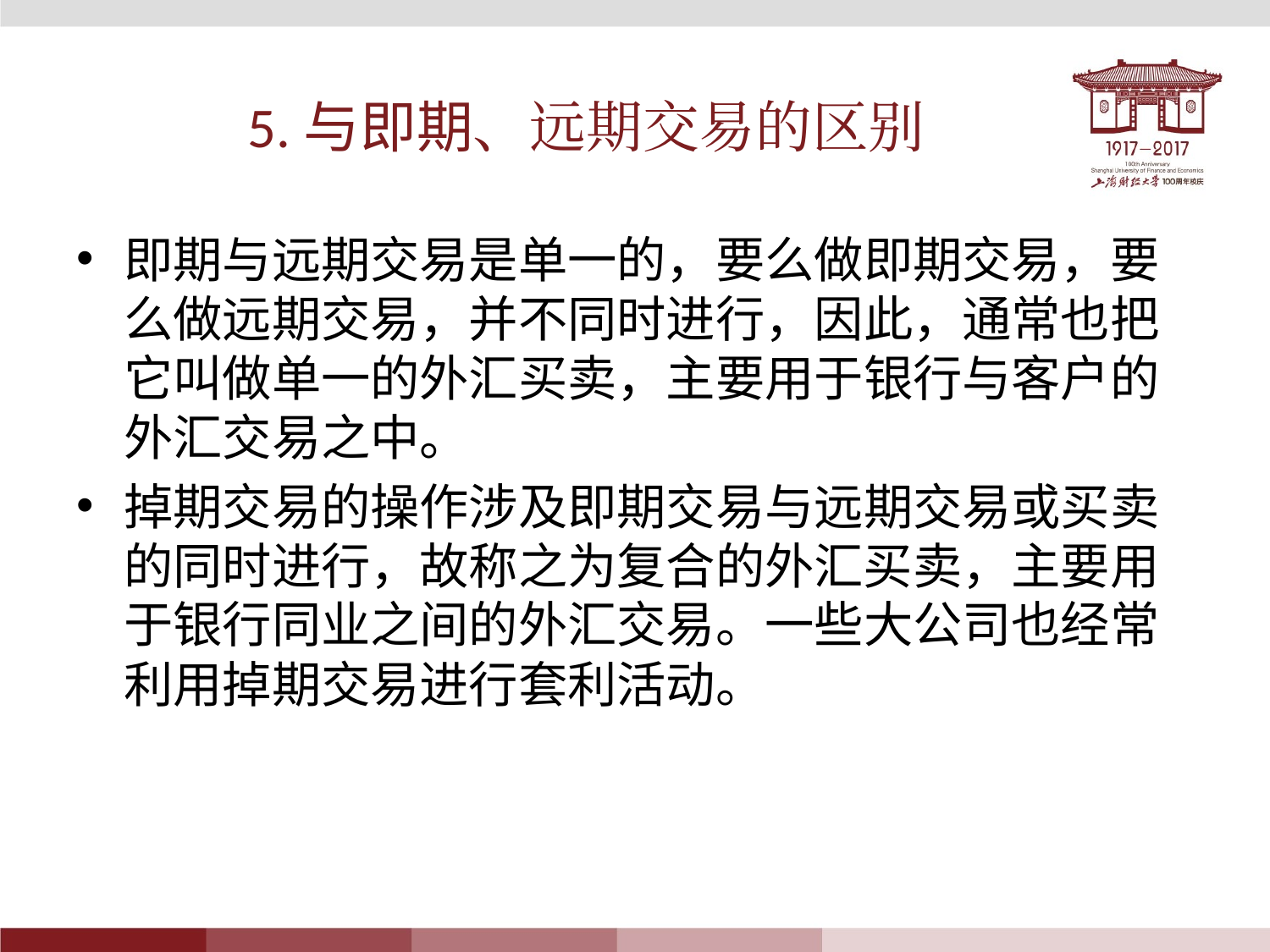

# 5.与即期、远期交易的区别
即期与远期交易是单一的，要么做即期交易，要么做远期交易，并不同时进行，因此，通常也把它叫做单一的外汇买卖，主要用于银行与客户的外汇交易之中。
掉期交易的操作涉及即期交易与远期交易或买卖的同时进行，故称之为复合的外汇买卖，主要用于银行同业之间的外汇交易。一些大公司也经常利用掉期交易进行套利活动。